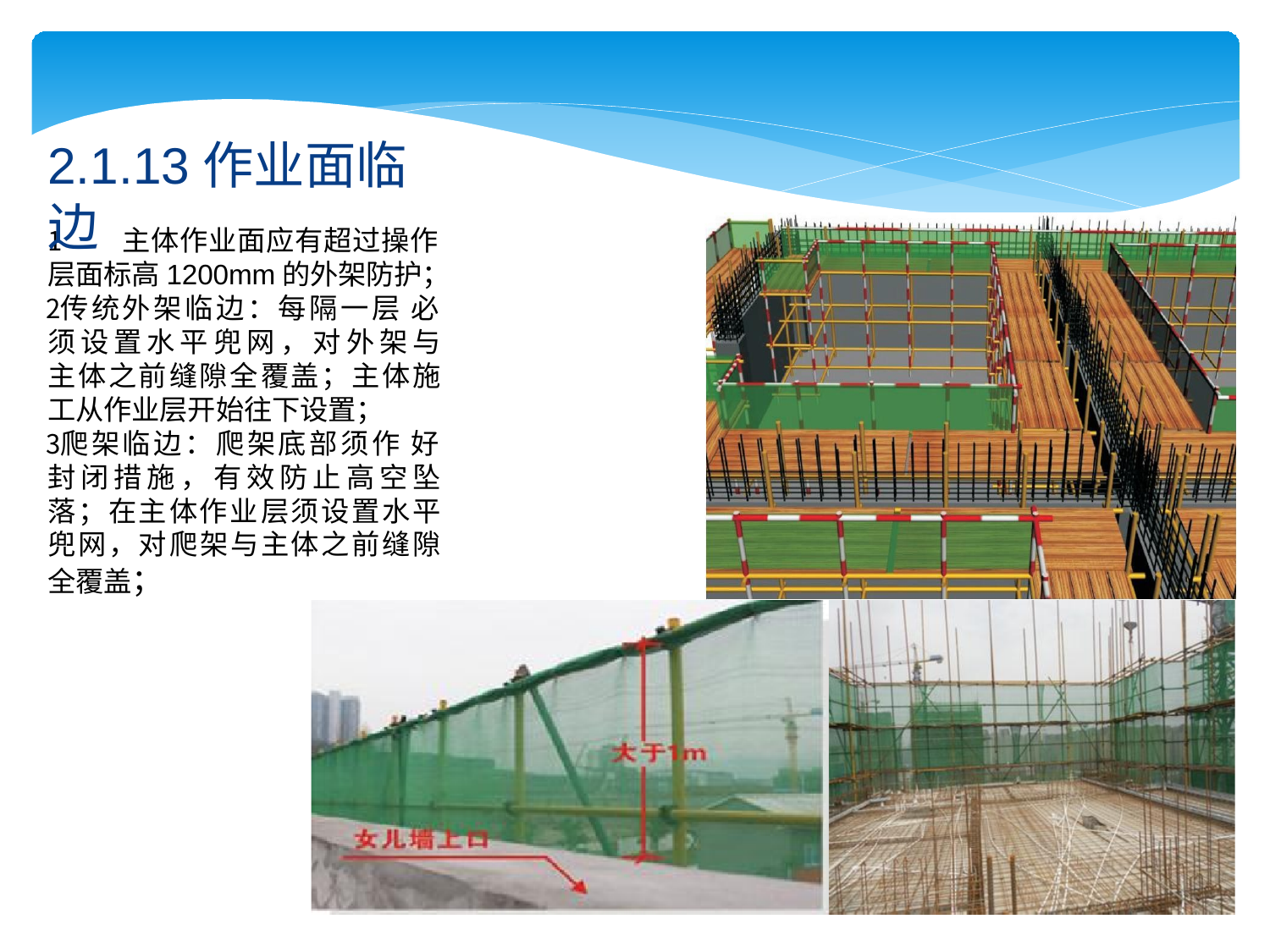

# 2.1.13作业面临边

主体作业面应有超过操作
层面标高1200mm的外架防护；
传统外架临边：每隔一层 必须设置水平兜网，对外架与 主体之前缝隙全覆盖；主体施 工从作业层开始往下设置；
爬架临边：爬架底部须作 好封闭措施，有效防止高空坠 落；在主体作业层须设置水平 兜网，对爬架与主体之前缝隙 全覆盖；